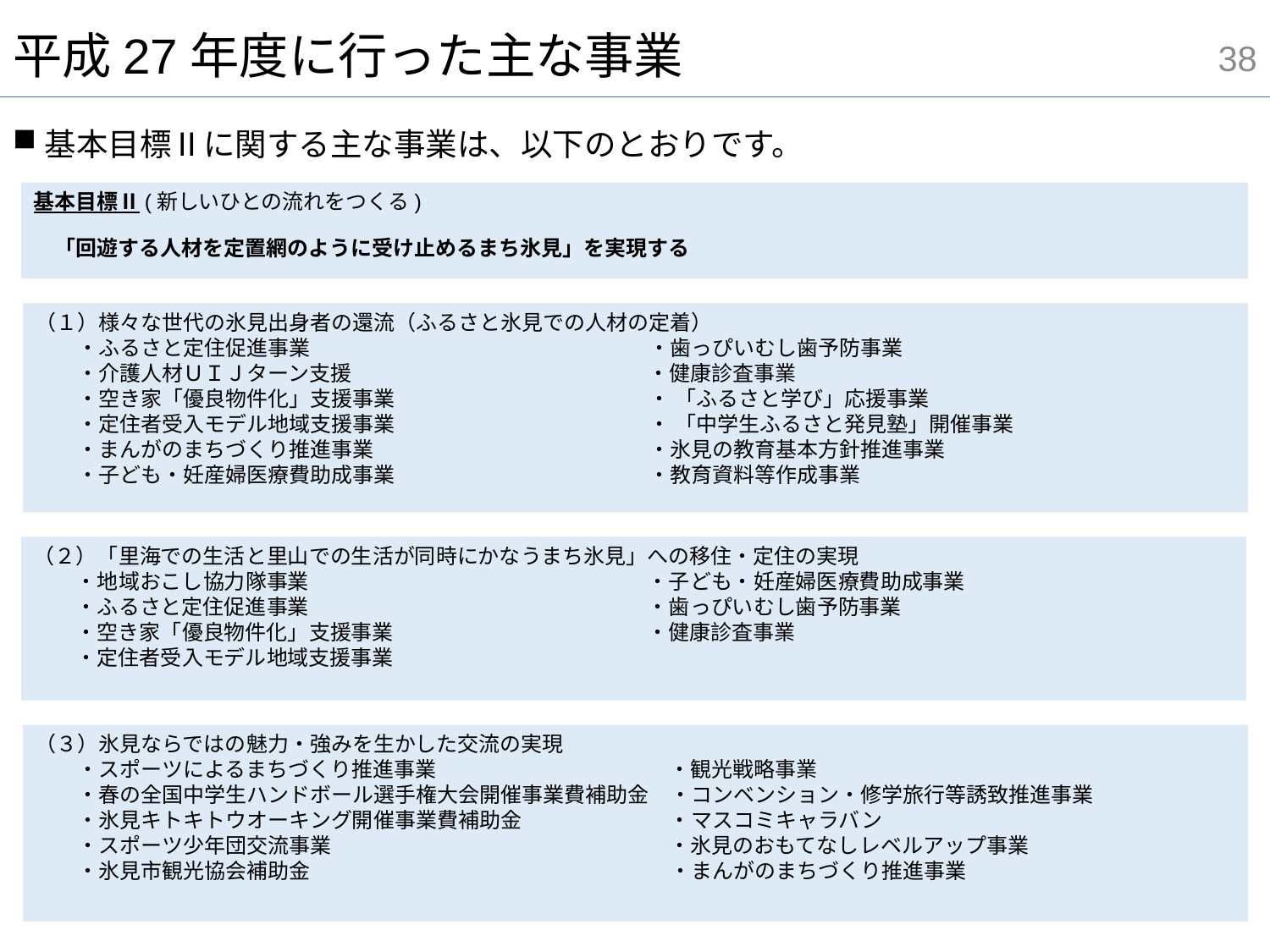

38
# 平成27年度に行った主な事業
基本目標Ⅱに関する主な事業は、以下のとおりです。
基本目標Ⅱ(新しいひとの流れをつくる)

　「回遊する人材を定置網のように受け止めるまち氷見」を実現する
（１）様々な世代の氷見出身者の還流（ふるさと氷見での人材の定着）
　　・ふるさと定住促進事業　　　　　　　　　　　　　　　　・歯っぴいむし歯予防事業
　　・介護人材ＵＩＪターン支援　　　　　　　　　　　　　　・健康診査事業
　　・空き家「優良物件化」支援事業　　　　　　　　　　　　・ 「ふるさと学び」応援事業
　　・定住者受入モデル地域支援事業　　　　　　　　　　　　・ 「中学生ふるさと発見塾」開催事業
　　・まんがのまちづくり推進事業　　　　　　　　　　　　　・氷見の教育基本方針推進事業
　　・子ども・妊産婦医療費助成事業　　　　　　　　　　　　・教育資料等作成事業
（２）「里海での生活と里山での生活が同時にかなうまち氷見」への移住・定住の実現
　　・地域おこし協力隊事業　　　　　　　　　　　　　　　　・子ども・妊産婦医療費助成事業
　　・ふるさと定住促進事業　　　　　　　　　　　　　　　　・歯っぴいむし歯予防事業
　　・空き家「優良物件化」支援事業　　　　　　　　　　　　・健康診査事業
　　・定住者受入モデル地域支援事業
（３）氷見ならではの魅力・強みを生かした交流の実現
　　・スポーツによるまちづくり推進事業　　　　　　　　　　　・観光戦略事業
　　・春の全国中学生ハンドボール選手権大会開催事業費補助金　・コンベンション・修学旅行等誘致推進事業
　　・氷見キトキトウオーキング開催事業費補助金　　　　　　　・マスコミキャラバン
　　・スポーツ少年団交流事業　　　　　　　　　　　　　　　　・氷見のおもてなしレベルアップ事業
　　・氷見市観光協会補助金　　　　　　　　　　　　　　　　　・まんがのまちづくり推進事業